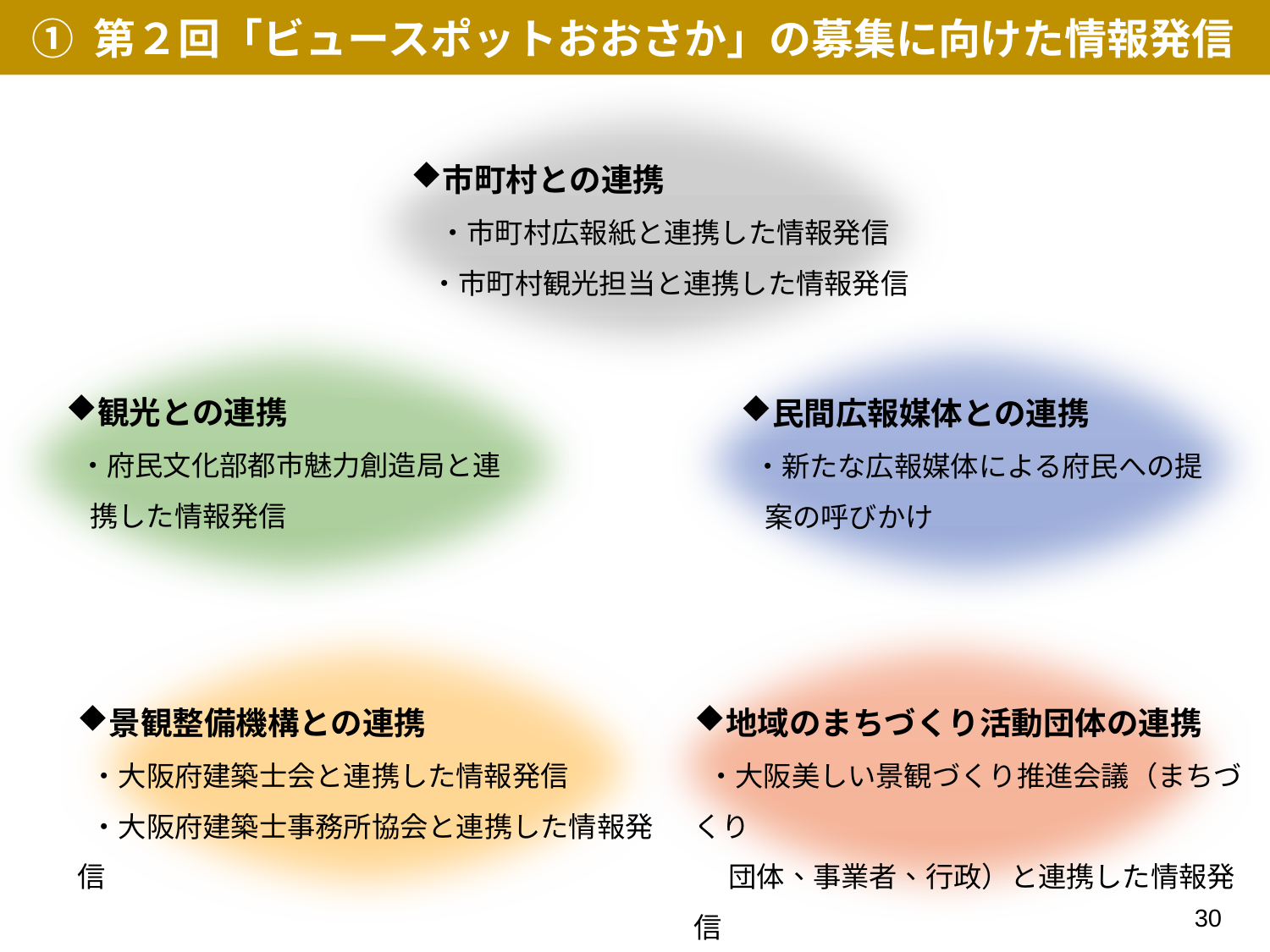

① 第２回「ビュースポットおおさか」の募集に向けた情報発信

市町村との連携
　・市町村広報紙と連携した情報発信
  ・市町村観光担当と連携した情報発信

観光との連携
 ・府民文化部都市魅力創造局と連携した情報発信
民間広報媒体との連携
 ・新たな広報媒体による府民への提案の呼びかけ

景観整備機構との連携
 ・大阪府建築士会と連携した情報発信
 ・大阪府建築士事務所協会と連携した情報発信
地域のまちづくり活動団体の連携
 ・大阪美しい景観づくり推進会議（まちづくり
　 団体、事業者、行政）と連携した情報発信
30